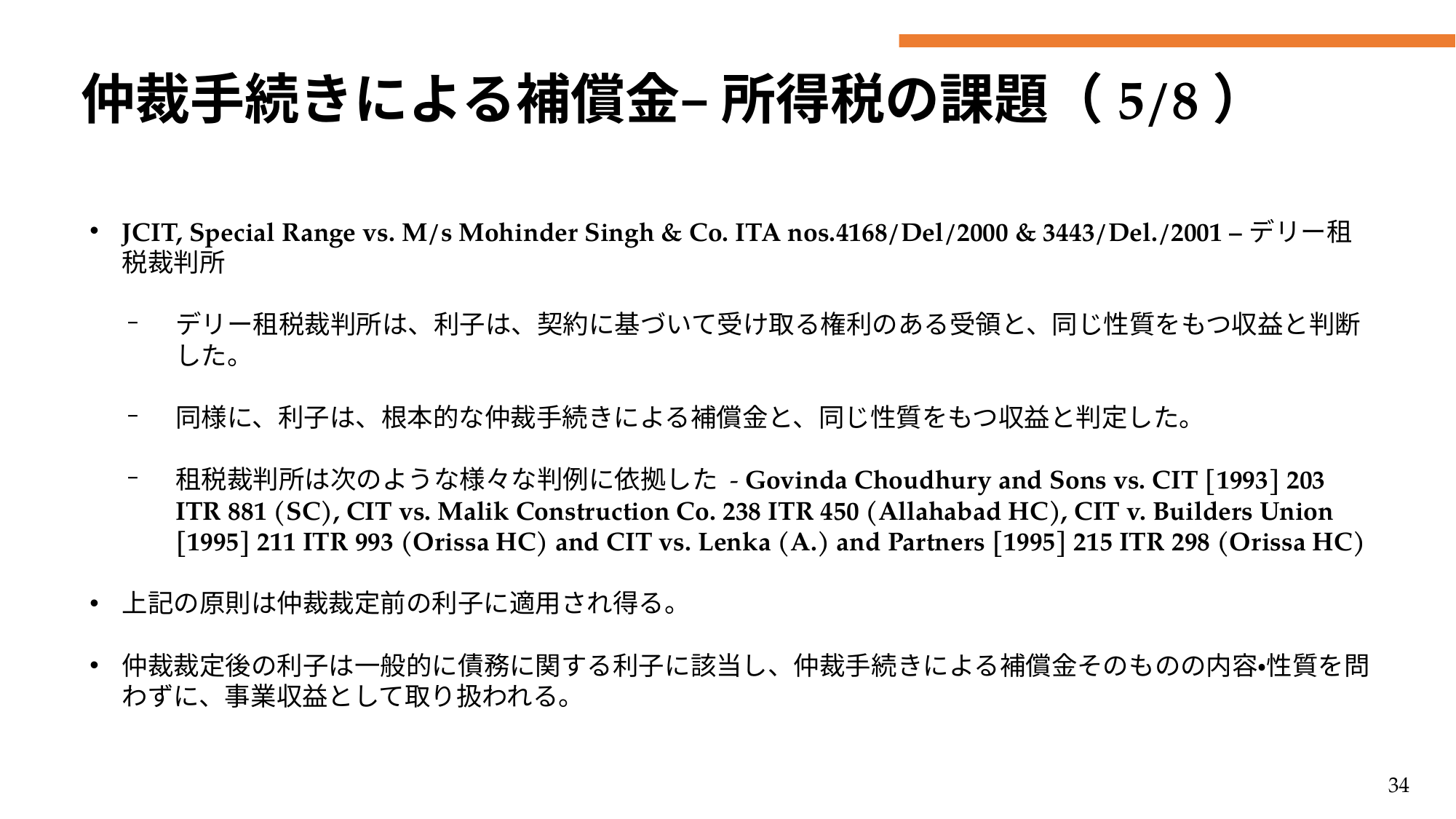

# 仲裁手続きによる補償金– 所得税の課題（5/8）
JCIT, Special Range vs. M/s Mohinder Singh & Co. ITA nos.4168/Del/2000 & 3443/Del./2001 –デリー租税裁判所

デリー租税裁判所は、利子は、契約に基づいて受け取る権利のある受領と、同じ性質をもつ収益と判断した。

同様に、利子は、根本的な仲裁手続きによる補償金と、同じ性質をもつ収益と判定した。

租税裁判所は次のような様々な判例に依拠した - Govinda Choudhury and Sons vs. CIT [1993] 203 ITR 881 (SC), CIT vs. Malik Construction Co. 238 ITR 450 (Allahabad HC), CIT v. Builders Union [1995] 211 ITR 993 (Orissa HC) and CIT vs. Lenka (A.) and Partners [1995] 215 ITR 298 (Orissa HC)

上記の原則は仲裁裁定前の利子に適用され得る。

仲裁裁定後の利子は一般的に債務に関する利子に該当し、仲裁手続きによる補償金そのものの内容・性質を問わずに、事業収益として取り扱われる。

34